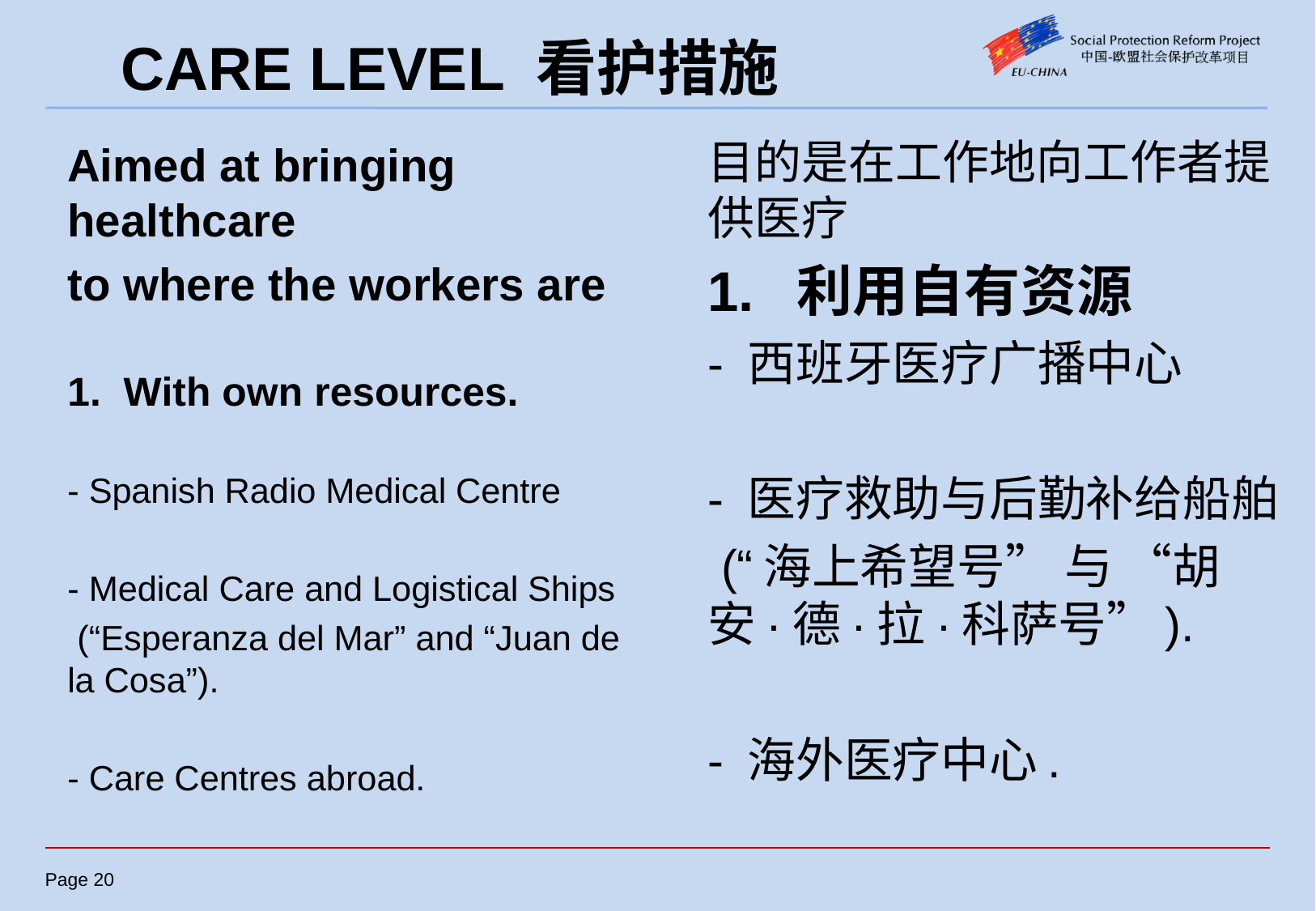

# CARE LEVEL 看护措施
目的是在工作地向工作者提供医疗
1.  利用自有资源
- 西班牙医疗广播中心

- 医疗救助与后勤补给船舶
 (“海上希望号” 与 “胡安·德·拉·科萨号”).

- 海外医疗中心.
Aimed at bringing healthcare
to where the workers are

1.  With own resources.

- Spanish Radio Medical Centre

- Medical Care and Logistical Ships
 (“Esperanza del Mar” and “Juan de la Cosa”).

- Care Centres abroad.